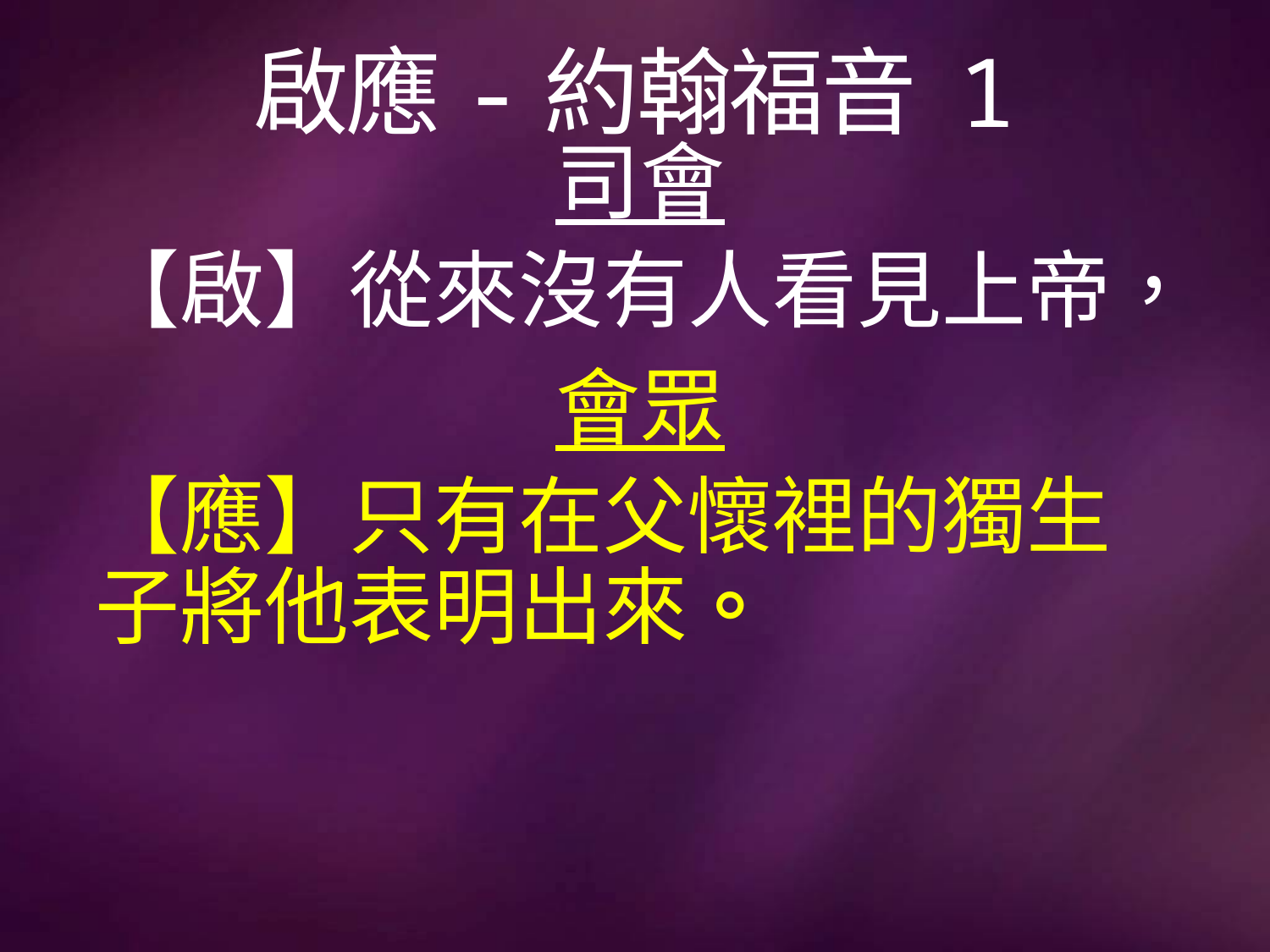

# 啟應-約翰福音 1
司會
【啟】從來沒有人看見上帝，

會眾
【應】只有在父懷裡的獨生子將他表明出來。